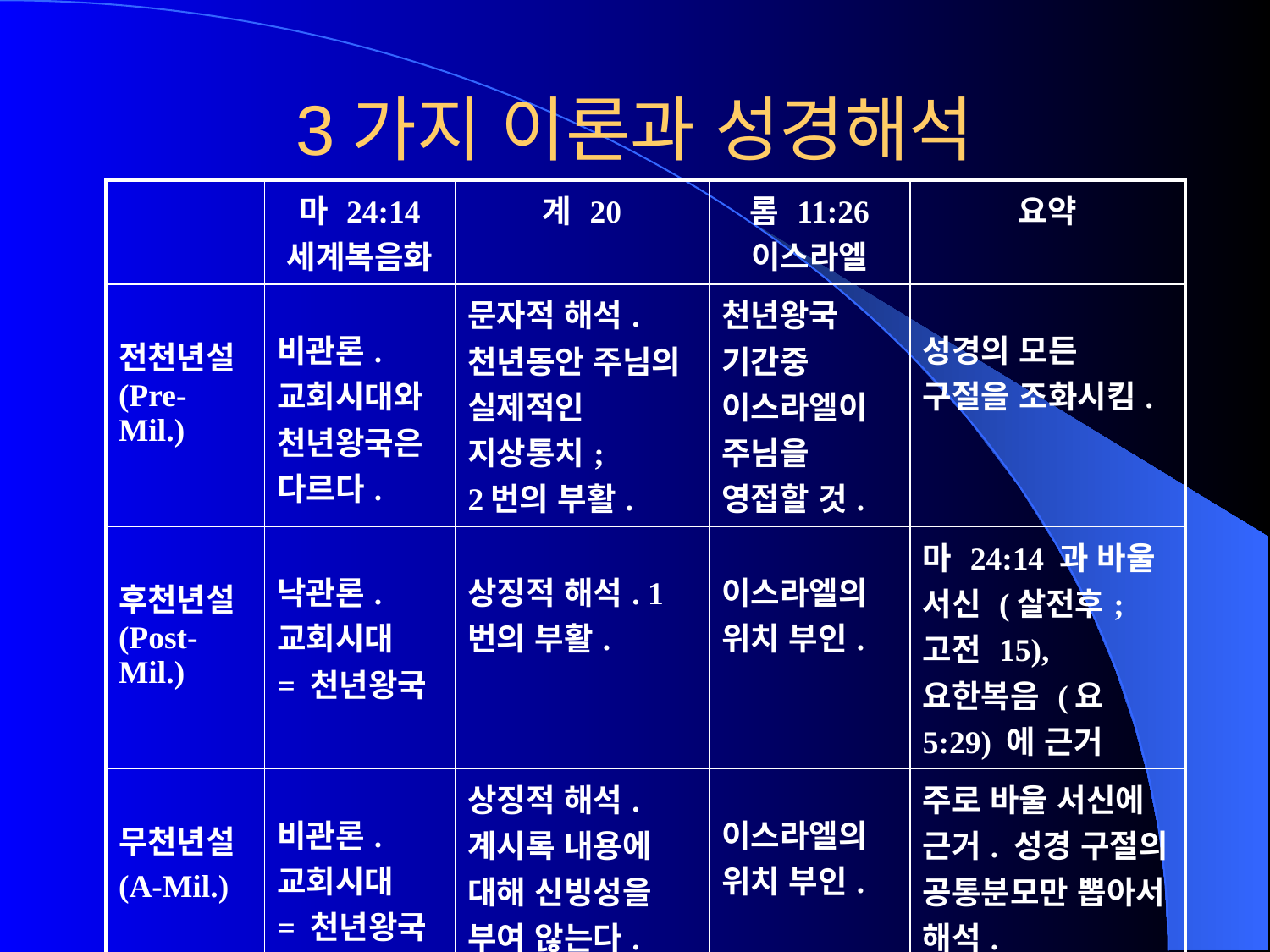

# 3가지 이론과 성경해석
|  | 마 24:14 세계복음화 | 계 20 | 롬 11:26 이스라엘 | 요약 |
| --- | --- | --- | --- | --- |
| 전천년설 (Pre-Mil.) | 비관론. 교회시대와 천년왕국은 다르다. | 문자적 해석. 천년동안 주님의 실제적인 지상통치; 2번의 부활. | 천년왕국 기간중 이스라엘이 주님을 영접할 것. | 성경의 모든 구절을 조화시킴. |
| 후천년설 (Post-Mil.) | 낙관론. 교회시대 = 천년왕국 | 상징적 해석. 1번의 부활. | 이스라엘의 위치 부인. | 마 24:14 과 바울 서신 (살전후; 고전 15), 요한복음 (요 5:29) 에 근거 |
| 무천년설 (A-Mil.) | 비관론. 교회시대 = 천년왕국 | 상징적 해석. 계시록 내용에 대해 신빙성을 부여 않는다. | 이스라엘의 위치 부인. | 주로 바울 서신에 근거. 성경 구절의 공통분모만 뽑아서 해석. |